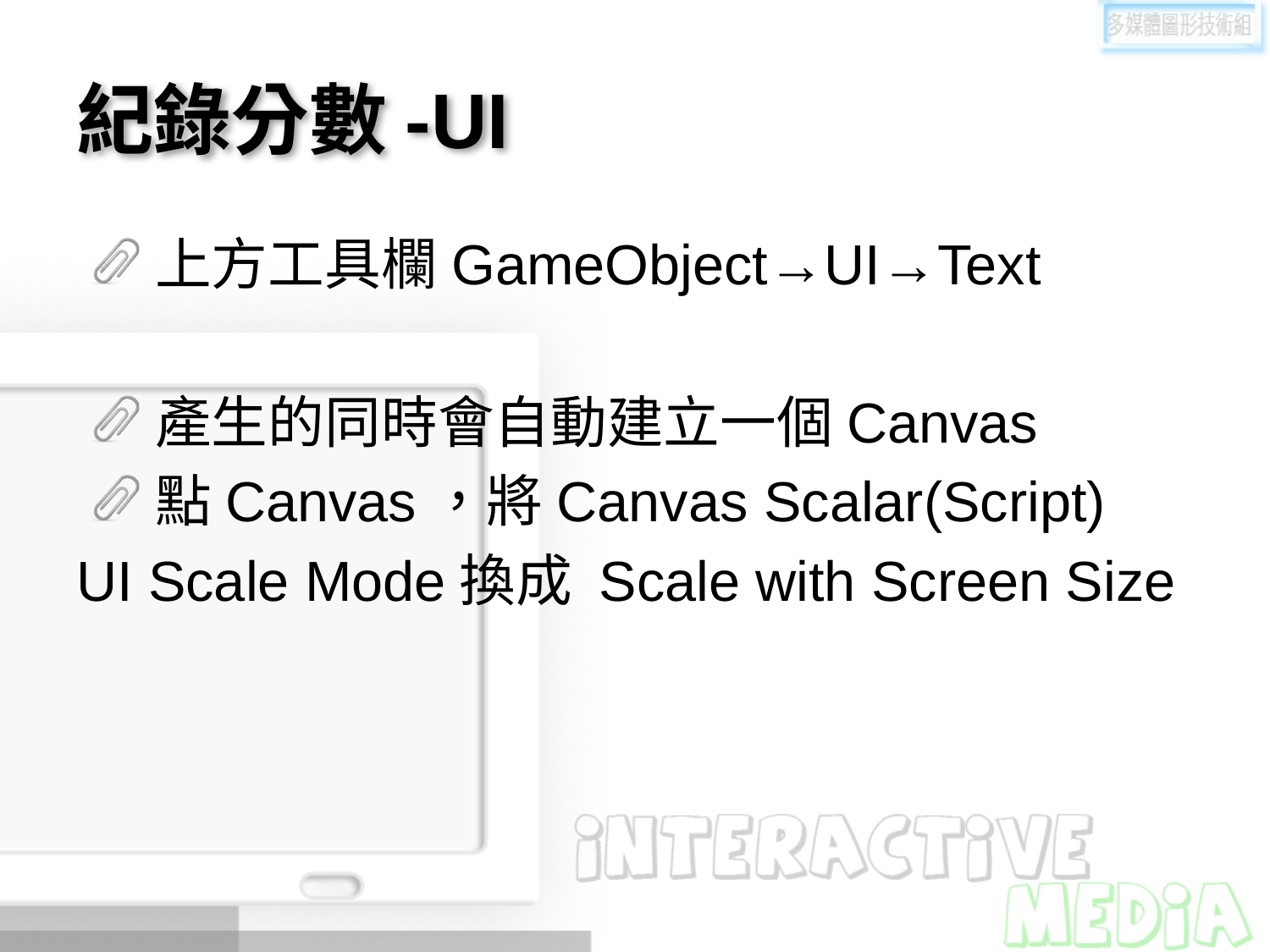

# 紀錄分數-UI
上方工具欄GameObject→UI→Text

產生的同時會自動建立一個Canvas
點Canvas，將Canvas Scalar(Script)
UI Scale Mode換成 Scale with Screen Size